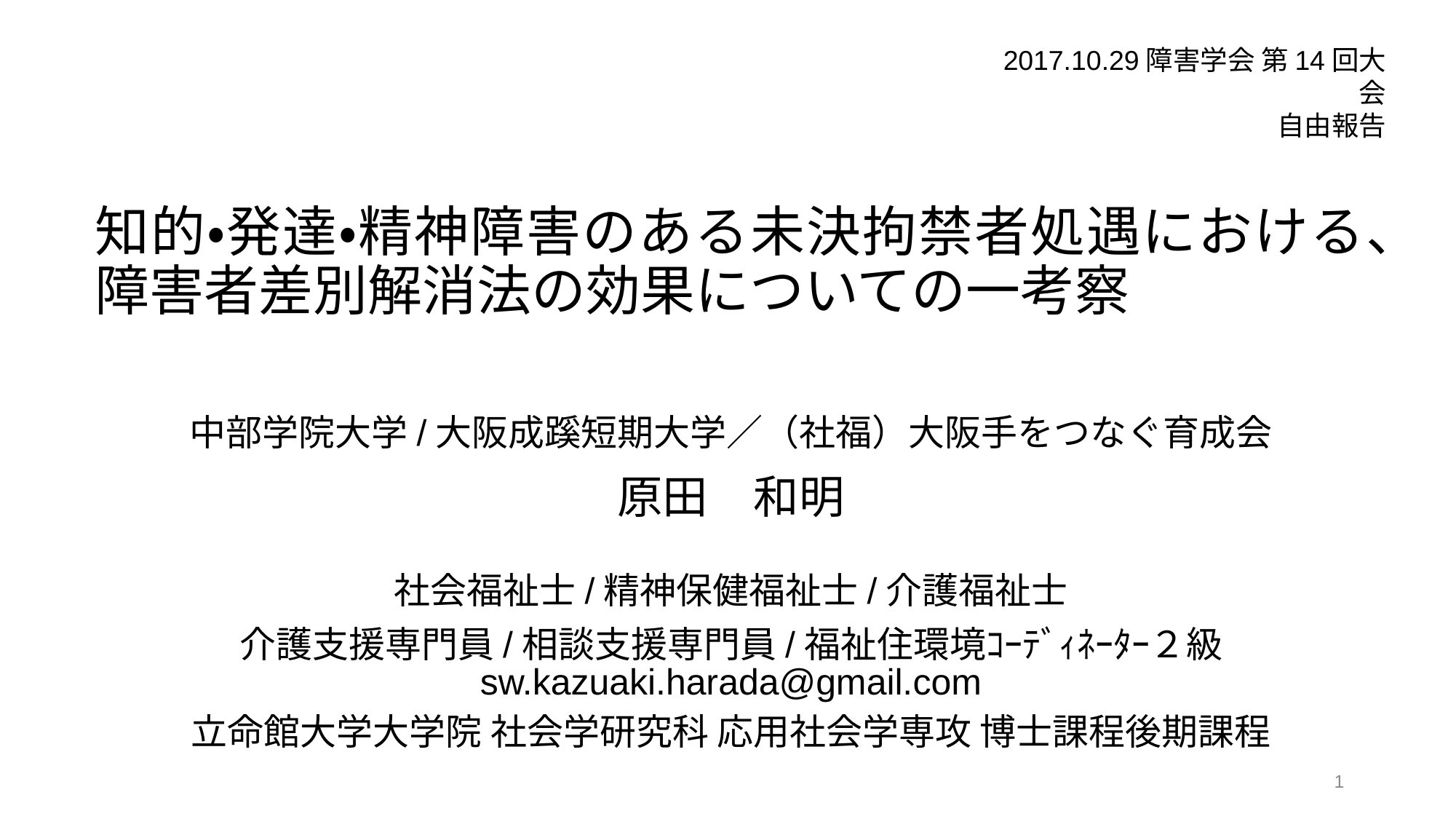

2017.10.29障害学会 第14回大会
自由報告
# 知的・発達・精神障害のある未決拘禁者処遇における、障害者差別解消法の効果についての一考察
中部学院大学/大阪成蹊短期大学／（社福）大阪手をつなぐ育成会

原田　和明
社会福祉士/精神保健福祉士/介護福祉士
介護支援専門員/相談支援専門員/福祉住環境ｺｰﾃﾞｨﾈｰﾀｰ２級
sw.kazuaki.harada@gmail.com
立命館大学大学院 社会学研究科 応用社会学専攻 博士課程後期課程
1